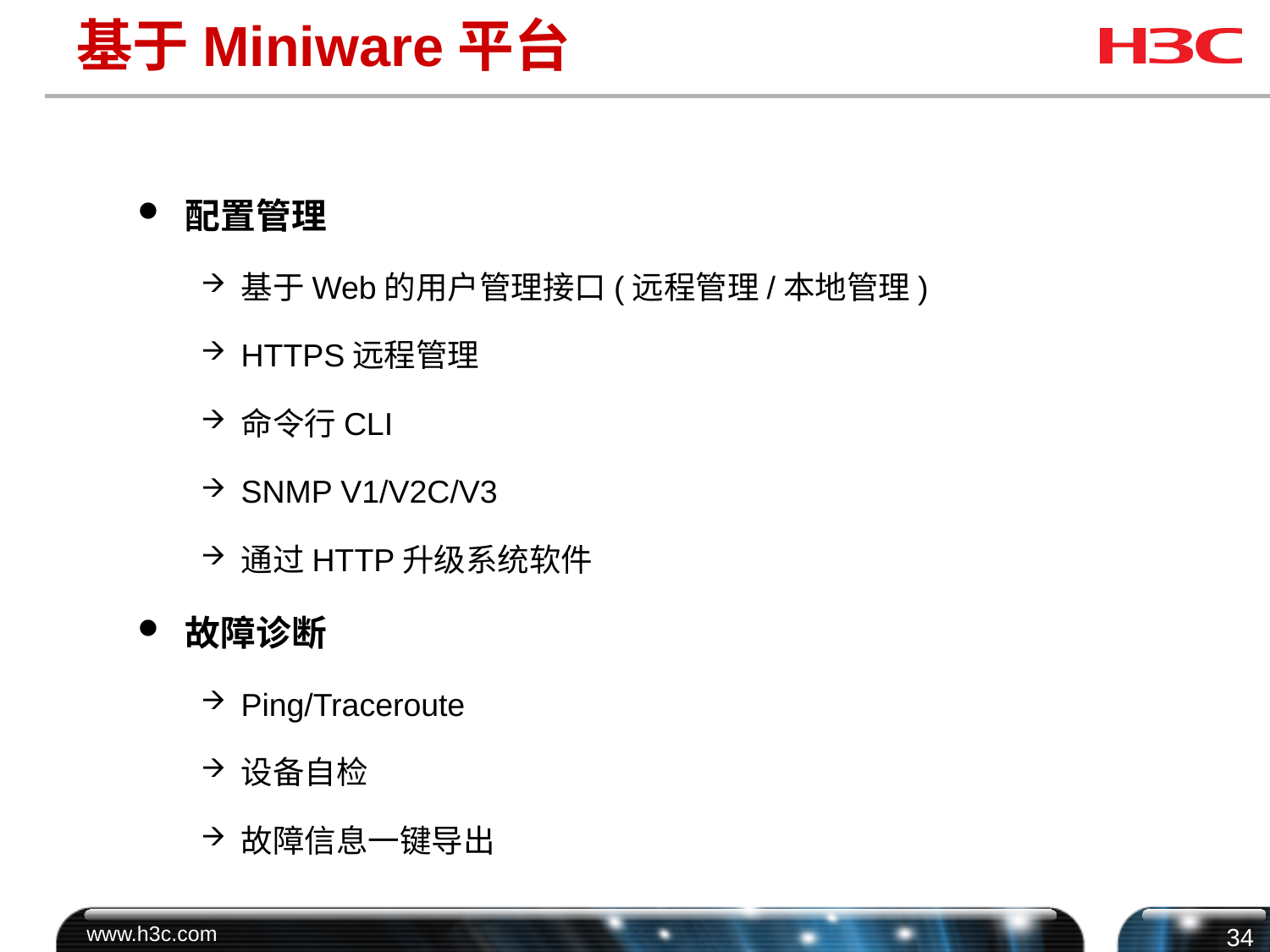

# 基于Miniware平台
配置管理
基于Web的用户管理接口(远程管理/本地管理)
HTTPS远程管理
命令行CLI
SNMP V1/V2C/V3
通过HTTP升级系统软件
故障诊断
Ping/Traceroute
设备自检
故障信息一键导出